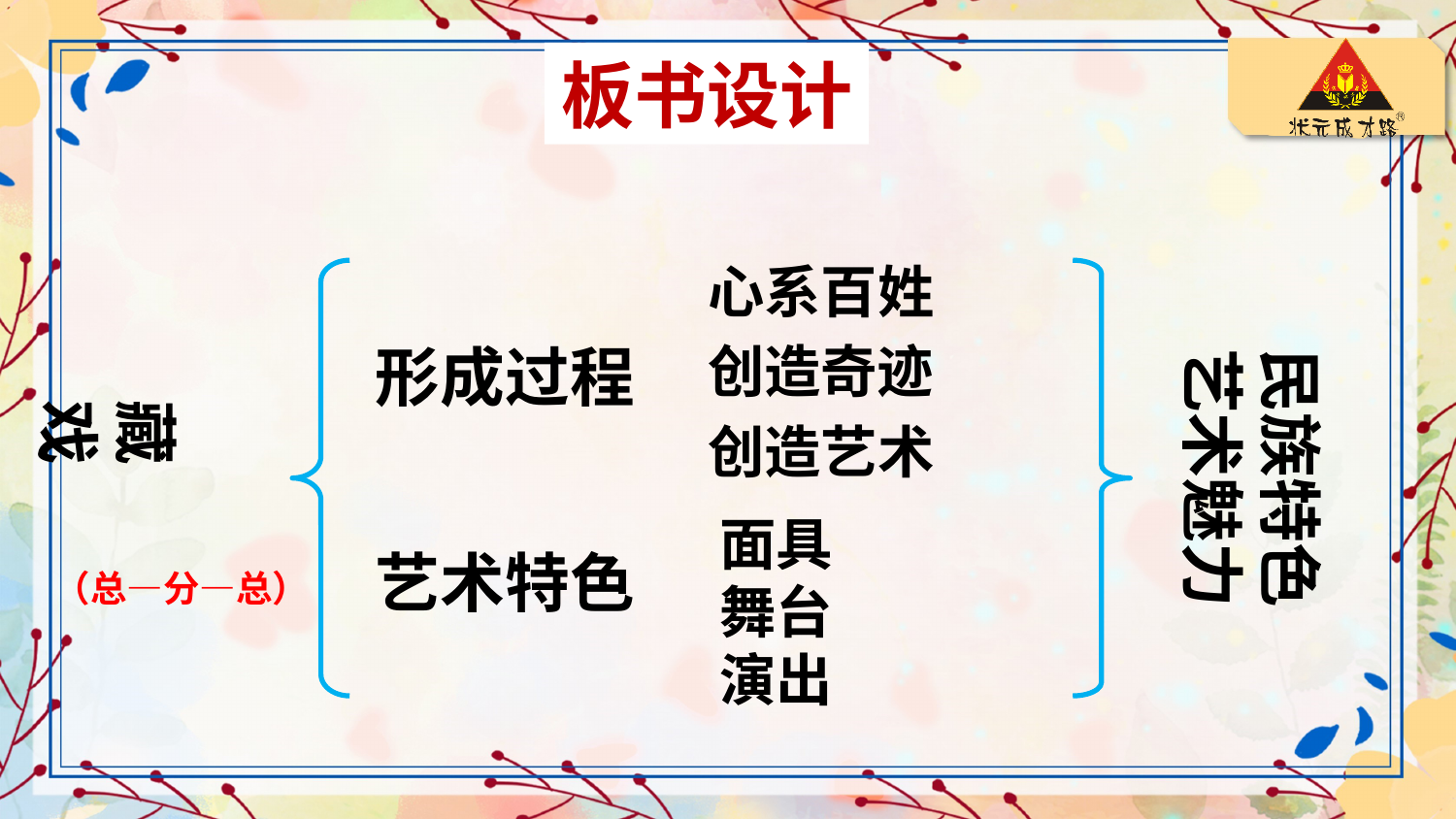

板书设计
心系百姓

民族特色
艺术魅力
形成过程
创造奇迹
藏戏
创造艺术
面具
舞台
演出
艺术特色
（总—分—总）